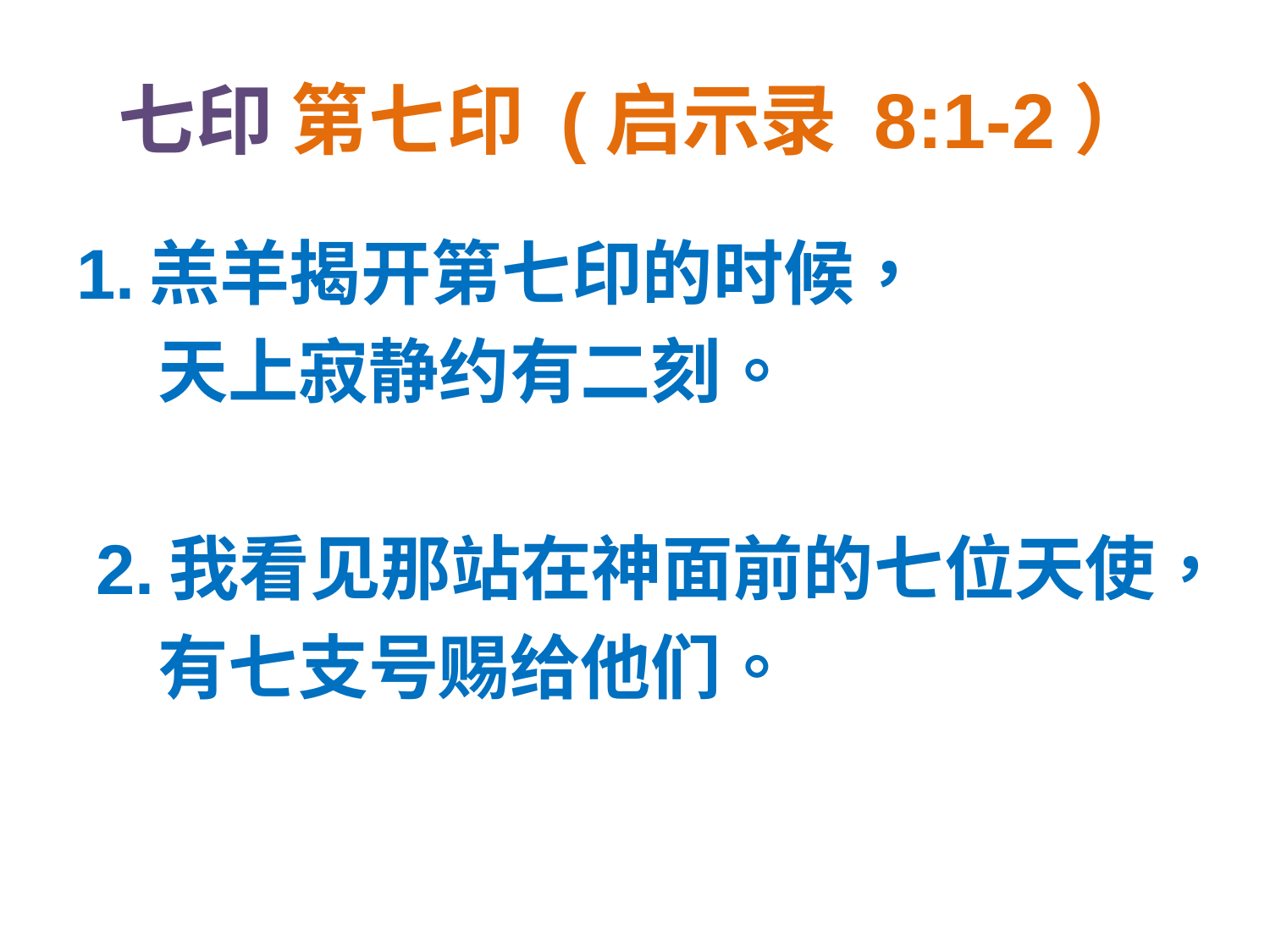

# 七印 第七印 (启示录 8:1-2）
1. 羔羊揭开第七印的时候，
    天上寂静约有二刻。

 2. 我看见那站在神面前的七位天使，
    有七支号赐给他们。